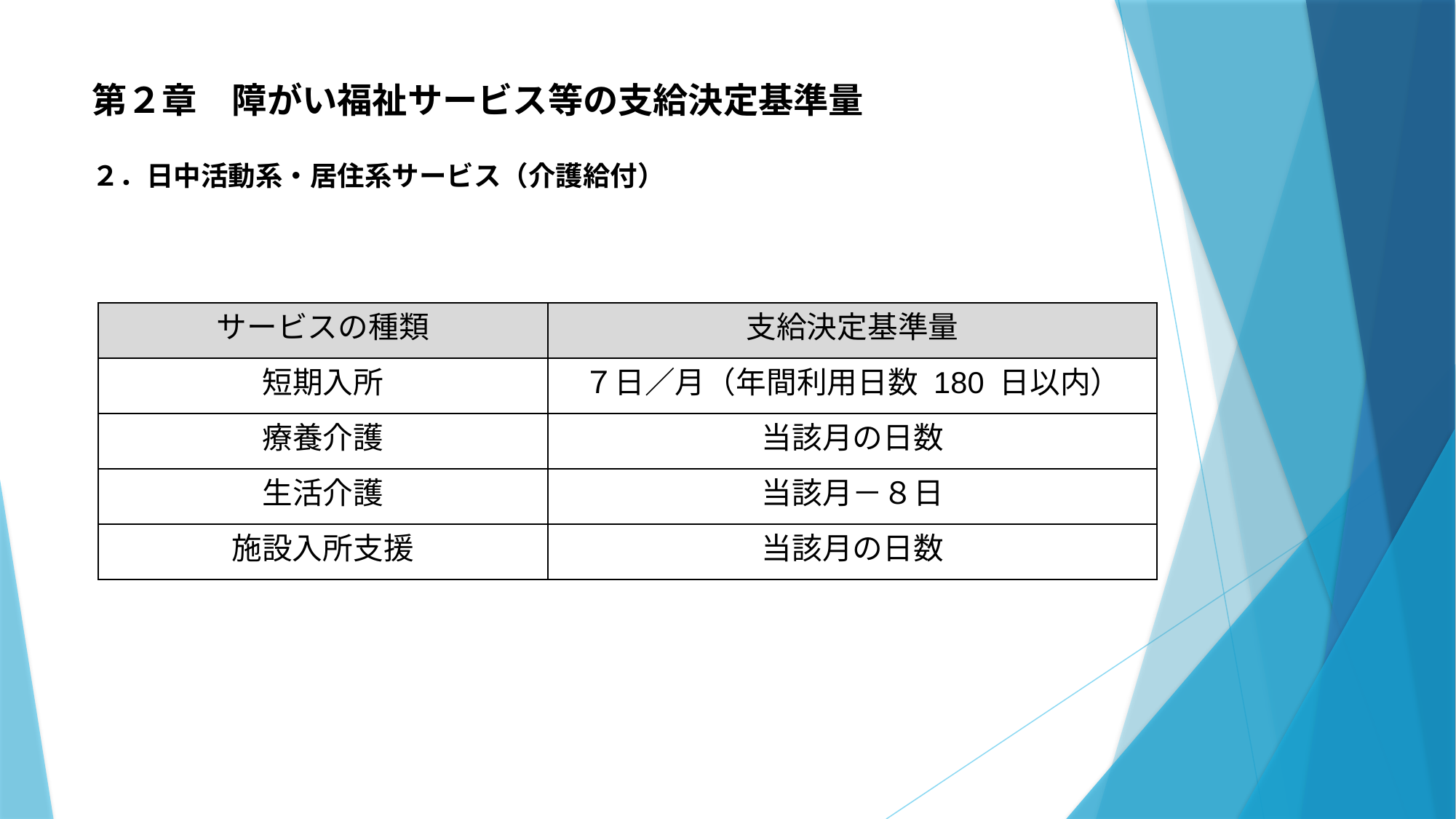

# 第２章　障がい福祉サービス等の支給決定基準量 ２．日中活動系・居住系サービス（介護給付）
| サービスの種類 | 支給決定基準量 |
| --- | --- |
| 短期入所 | ７日／月（年間利用日数 180 日以内） |
| 療養介護 | 当該月の日数 |
| 生活介護 | 当該月－８日 |
| 施設入所支援 | 当該月の日数 |